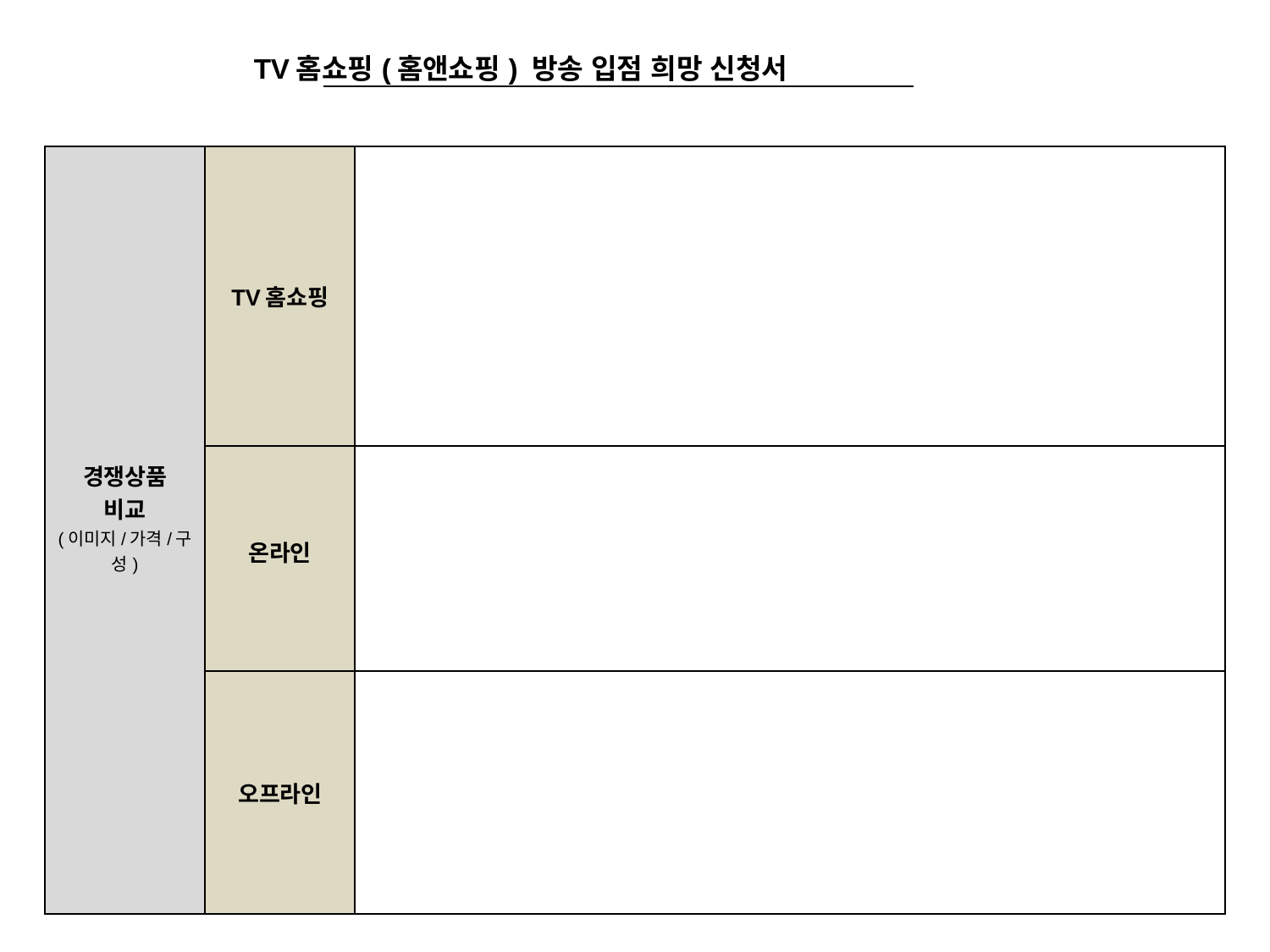

| TV홈쇼핑(홈앤쇼핑) 방송 입점 희망 신청서 |  |  |  |  |  |
| --- | --- | --- | --- | --- | --- |
|  |  |  |  |  |  |
| 경쟁상품 비교 (이미지/가격/구성) | TV홈쇼핑 |  |
| --- | --- | --- |
|  | 온라인 |  |
|  | 오프라인 |  |